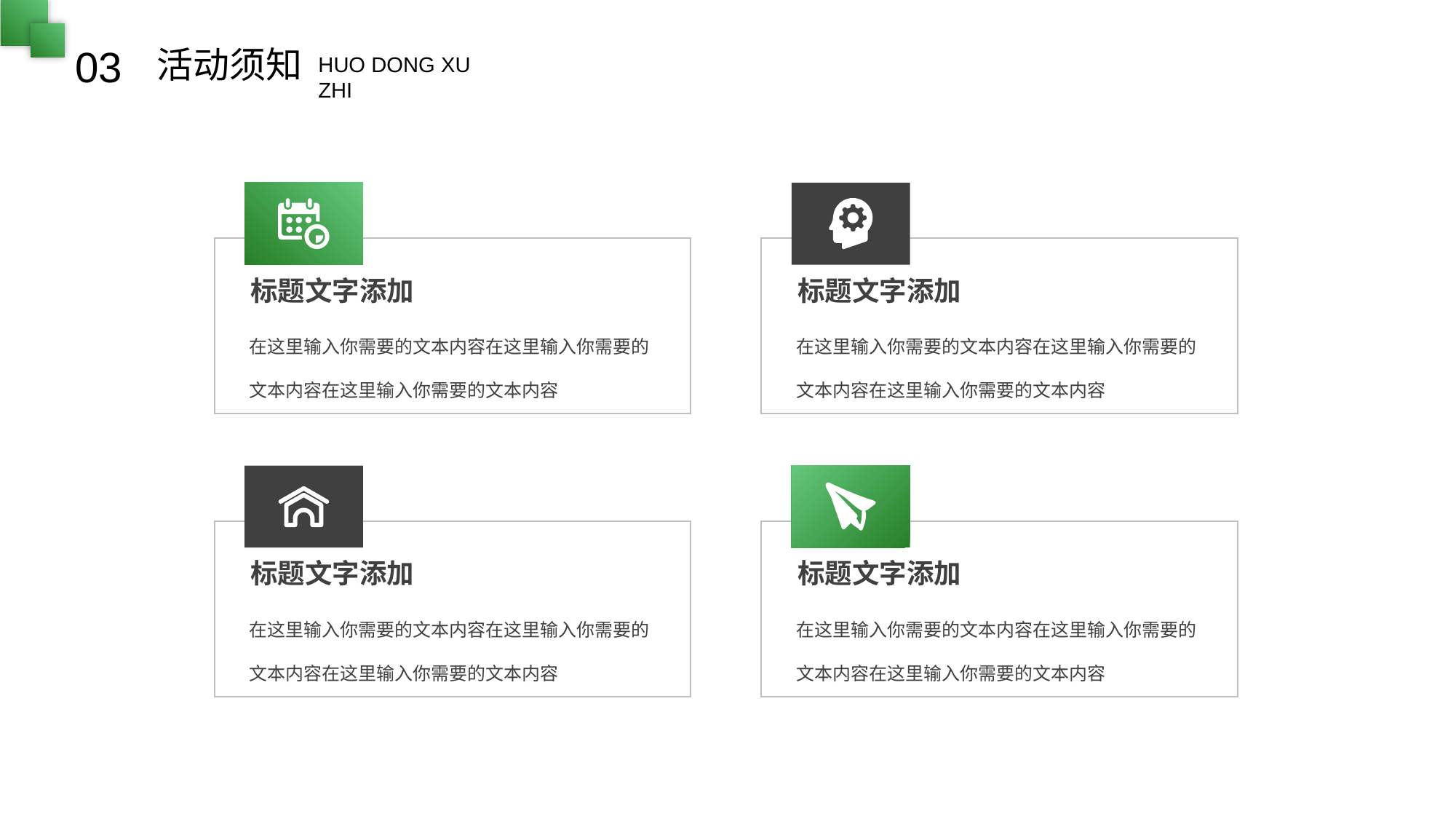

03
活动须知
HUO DONG XU ZHI
BY YUSHEN

标题文字添加
在这里输入你需要的文本内容在这里输入你需要的文本内容在这里输入你需要的文本内容

标题文字添加
在这里输入你需要的文本内容在这里输入你需要的文本内容在这里输入你需要的文本内容

标题文字添加
在这里输入你需要的文本内容在这里输入你需要的文本内容在这里输入你需要的文本内容

标题文字添加
在这里输入你需要的文本内容在这里输入你需要的文本内容在这里输入你需要的文本内容